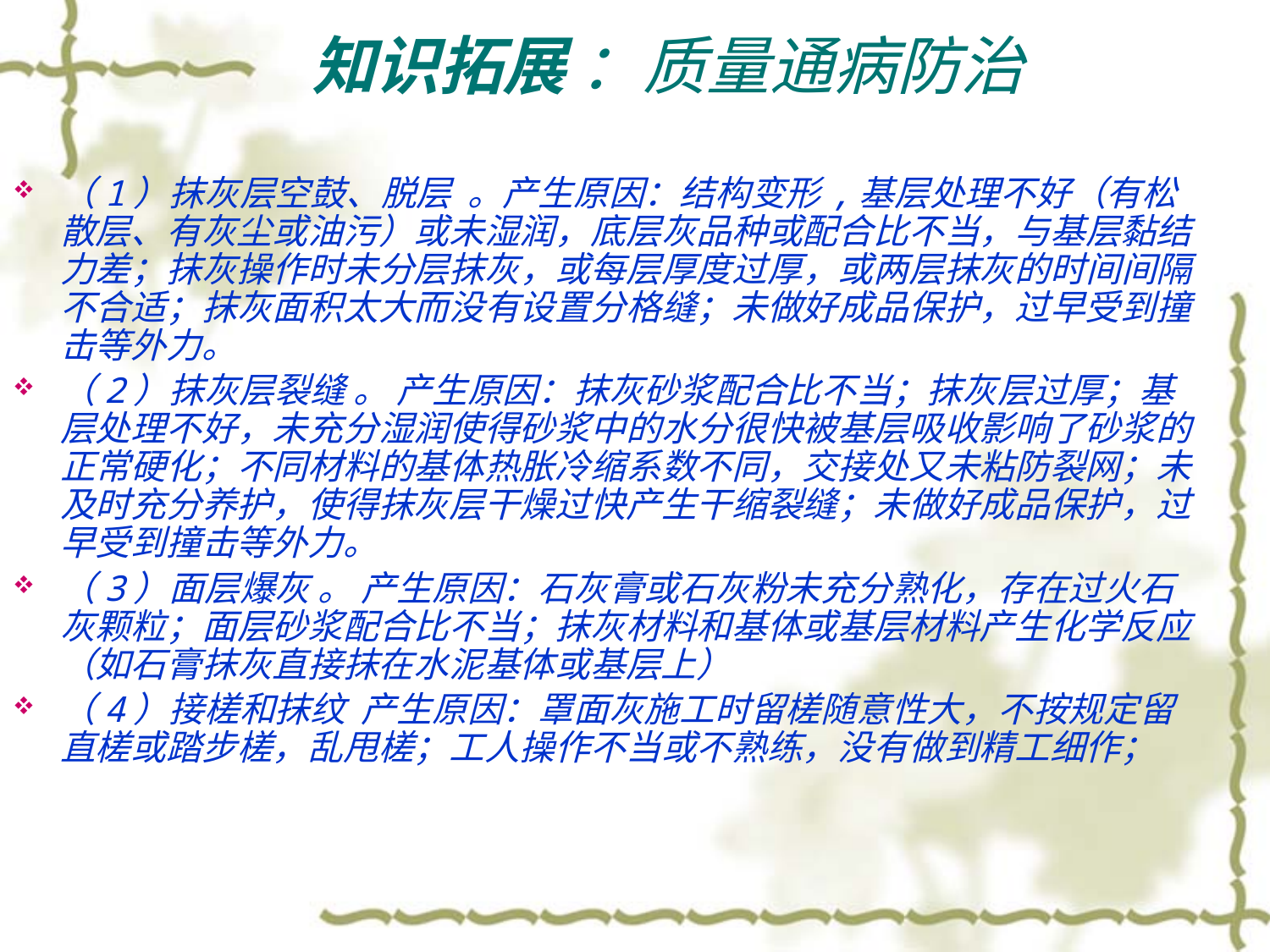

# 知识拓展 ：质量通病防治
（1）抹灰层空鼓、脱层  。产生原因：结构变形,基层处理不好（有松散层、有灰尘或油污）或未湿润，底层灰品种或配合比不当，与基层黏结力差；抹灰操作时未分层抹灰，或每层厚度过厚，或两层抹灰的时间间隔不合适；抹灰面积太大而没有设置分格缝；未做好成品保护，过早受到撞击等外力。
（2）抹灰层裂缝 。 产生原因：抹灰砂浆配合比不当；抹灰层过厚；基层处理不好，未充分湿润使得砂浆中的水分很快被基层吸收影响了砂浆的正常硬化；不同材料的基体热胀冷缩系数不同，交接处又未粘防裂网；未及时充分养护，使得抹灰层干燥过快产生干缩裂缝；未做好成品保护，过早受到撞击等外力。
（3）面层爆灰 。 产生原因：石灰膏或石灰粉未充分熟化，存在过火石灰颗粒；面层砂浆配合比不当；抹灰材料和基体或基层材料产生化学反应（如石膏抹灰直接抹在水泥基体或基层上）
（4）接槎和抹纹  产生原因：罩面灰施工时留槎随意性大，不按规定留直槎或踏步槎，乱甩槎；工人操作不当或不熟练，没有做到精工细作；